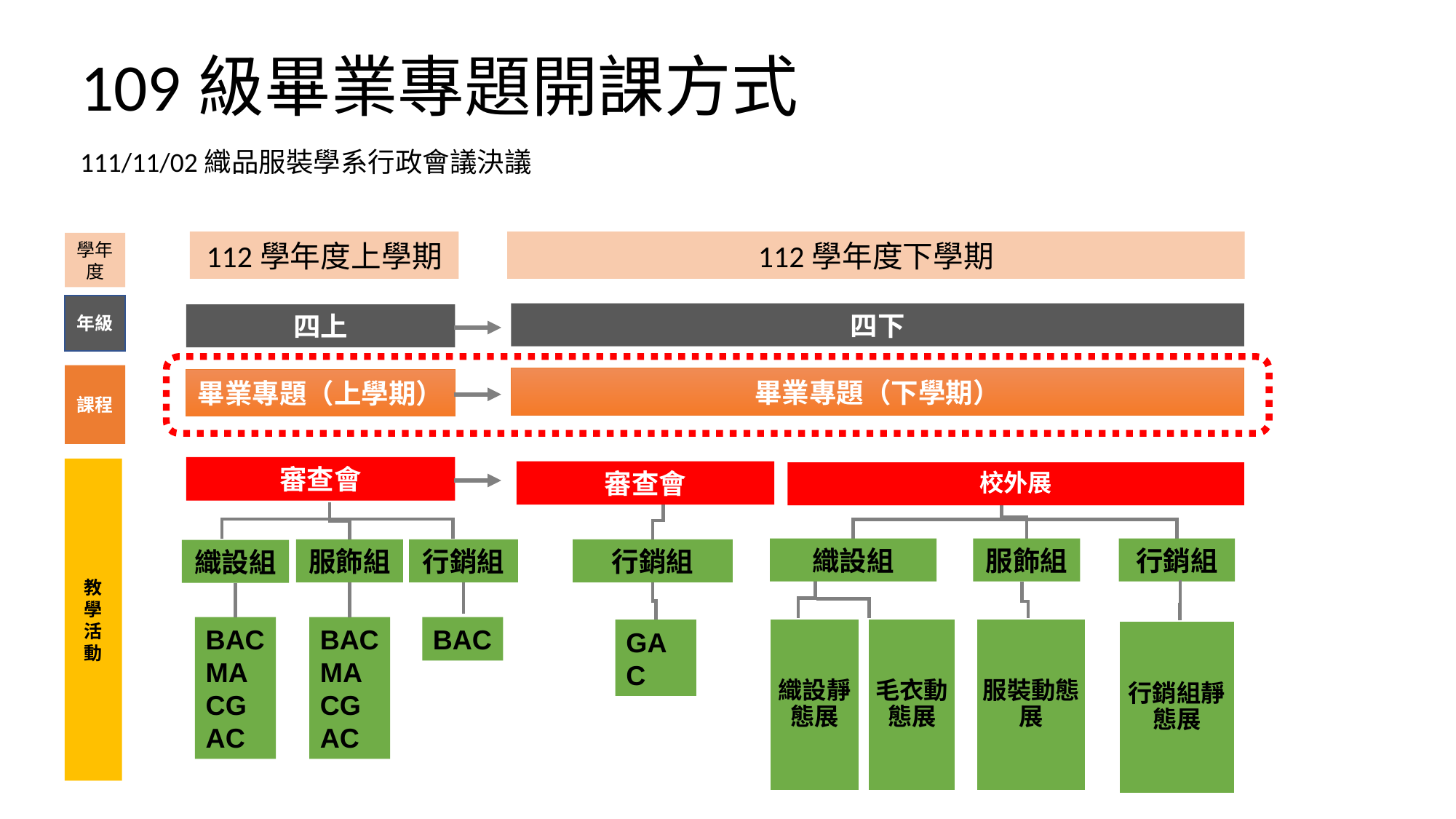

# 109級畢業專題開課方式
111/11/02織品服裝學系行政會議決議
112學年度上學期
112學年度下學期
學年度
年級
四下
四上

課程
畢業專題（下學期）
畢業專題（上學期）
審查會
教學活動
審查會
校外展
織設組
服飾組
行銷組
服飾組
行銷組
行銷組
織設組
BACMACGAC
BACMACGAC
BAC
織設靜態展
毛衣動態展
服裝動態展
GAC
行銷組靜態展